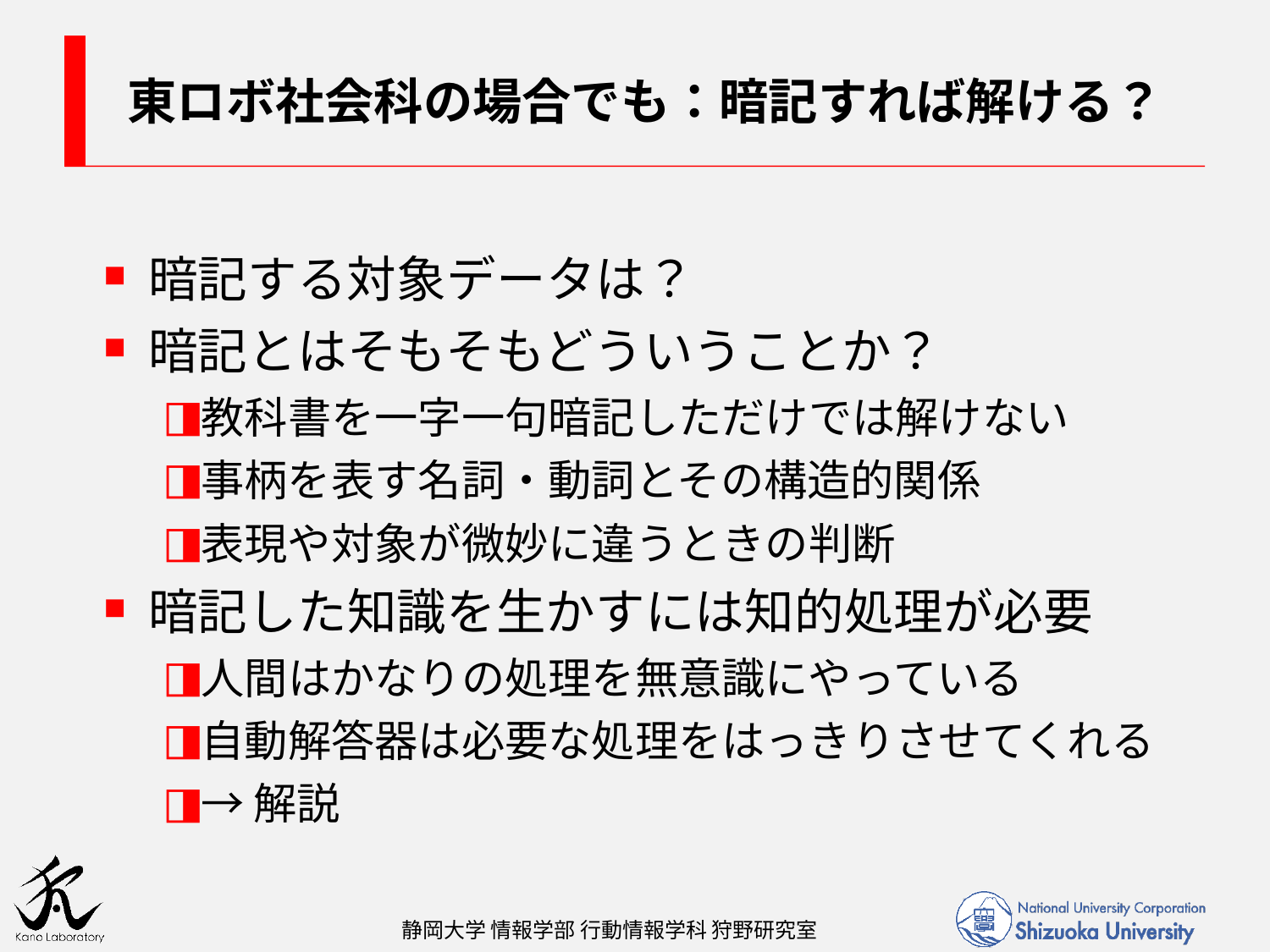

# 東ロボ社会科の場合でも：暗記すれば解ける？
暗記する対象データは？
暗記とはそもそもどういうことか？
教科書を一字一句暗記しただけでは解けない
事柄を表す名詞・動詞とその構造的関係
表現や対象が微妙に違うときの判断
暗記した知識を生かすには知的処理が必要
人間はかなりの処理を無意識にやっている
自動解答器は必要な処理をはっきりさせてくれる
→解説